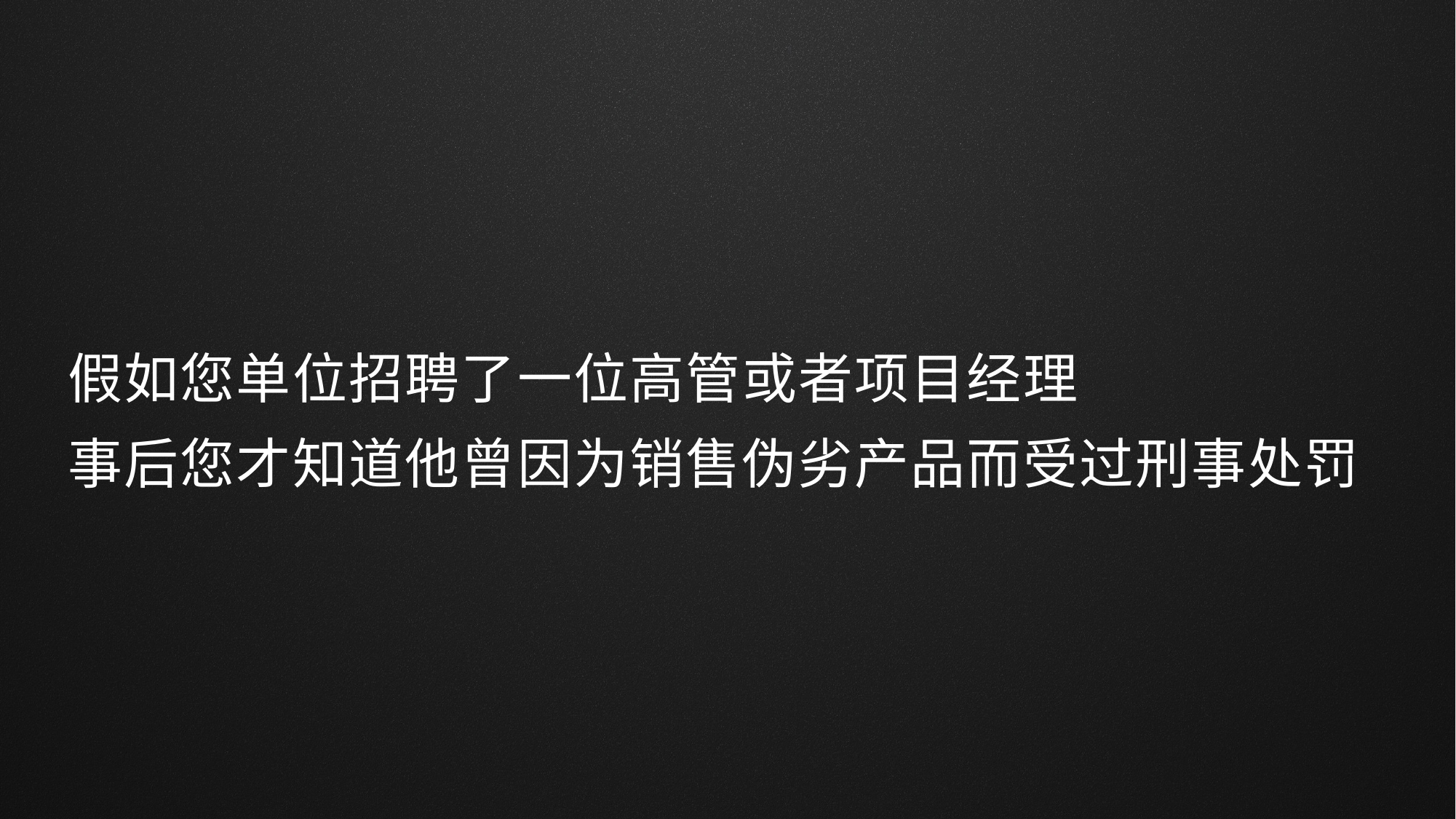

假如您单位招聘了一位高管或者项目经理
事后您才知道他曾因为销售伪劣产品而受过刑事处罚